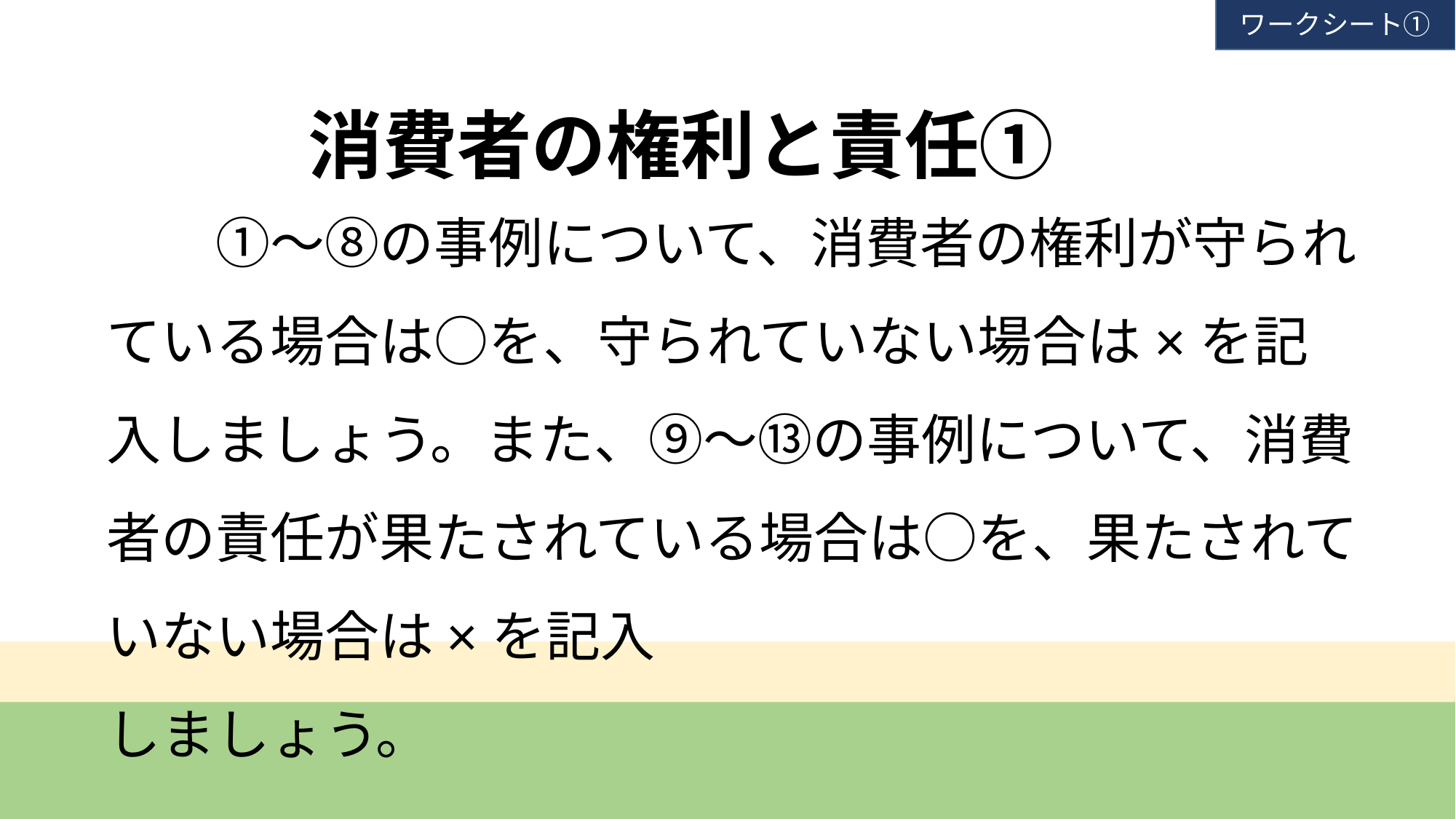

ワークシート①
# 消費者の権利と責任①
　　①〜⑧の事例について、消費者の権利が守られている場合は○を、守られていない場合は×を記入しましょう。また、⑨～⑬の事例について、消費者の責任が果たされている場合は○を、果たされていない場合は×を記入
しましょう。